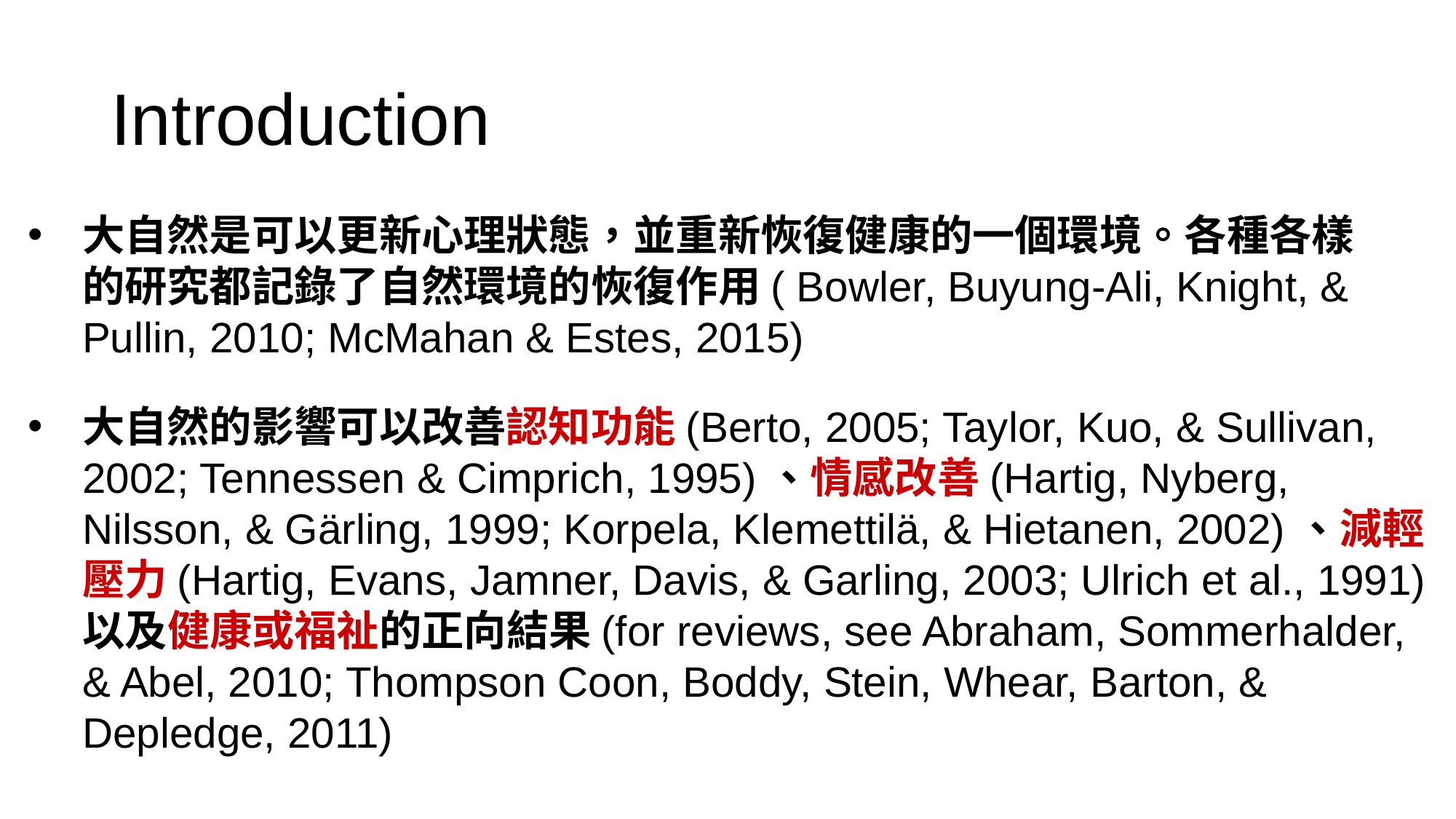

Introduction
大自然是可以更新心理狀態，並重新恢復健康的一個環境。各種各樣的研究都記錄了自然環境的恢復作用( Bowler, Buyung-Ali, Knight, & Pullin, 2010; McMahan & Estes, 2015)
大自然的影響可以改善認知功能(Berto, 2005; Taylor, Kuo, & Sullivan, 2002; Tennessen & Cimprich, 1995)、情感改善(Hartig, Nyberg, Nilsson, & Gärling, 1999; Korpela, Klemettilä, & Hietanen, 2002)、減輕壓力(Hartig, Evans, Jamner, Davis, & Garling, 2003; Ulrich et al., 1991)以及健康或福祉的正向結果(for reviews, see Abraham, Sommerhalder, & Abel, 2010; Thompson Coon, Boddy, Stein, Whear, Barton, & Depledge, 2011)